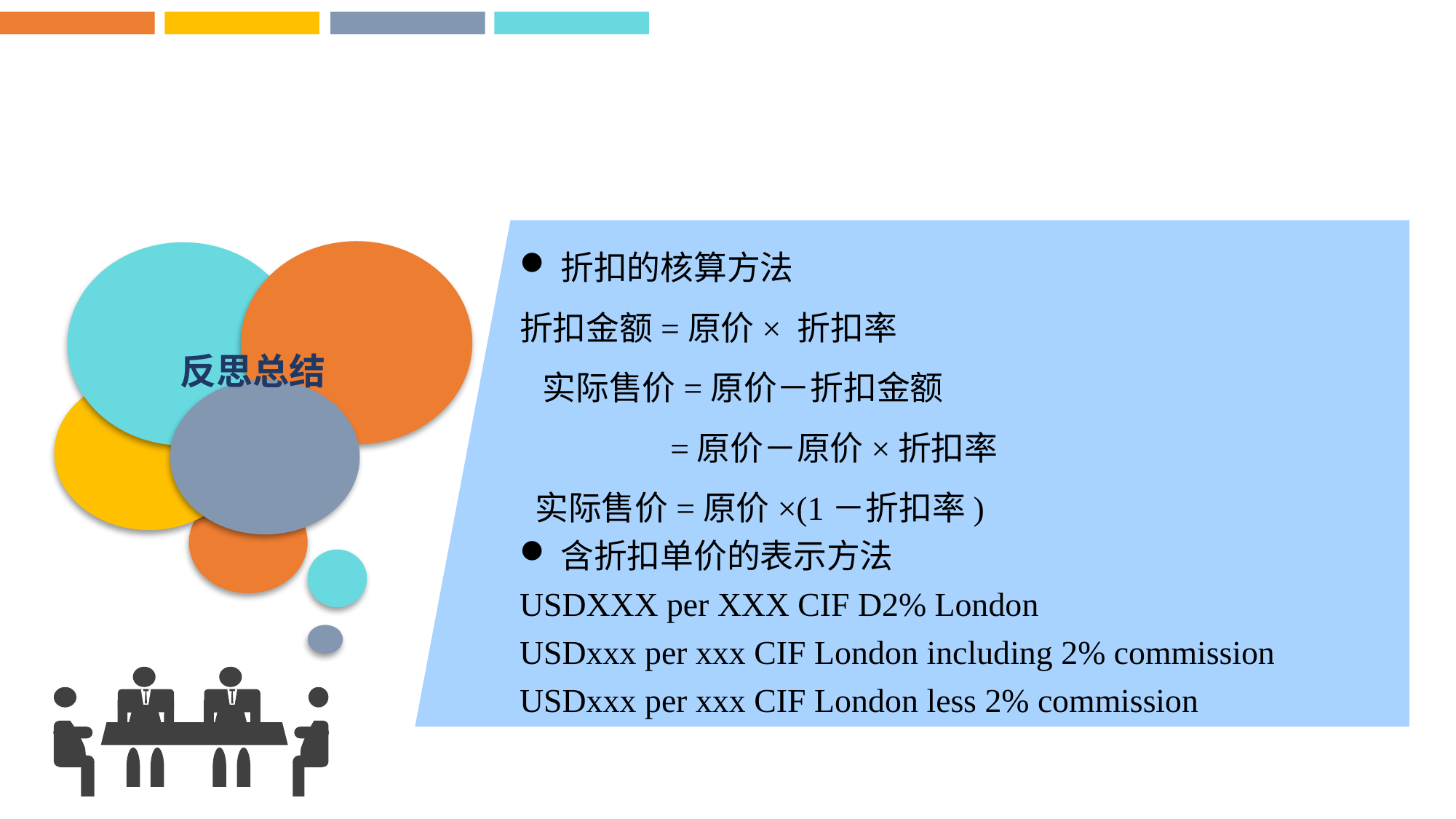

折扣的核算方法
折扣金额=原价× 折扣率
  实际售价=原价－折扣金额
                  =原价－原价×折扣率
 实际售价=原价×(1－折扣率)
含折扣单价的表示方法
USDXXX per XXX CIF D2% London
USDxxx per xxx CIF London including 2% commission
USDxxx per xxx CIF London less 2% commission

反思总结